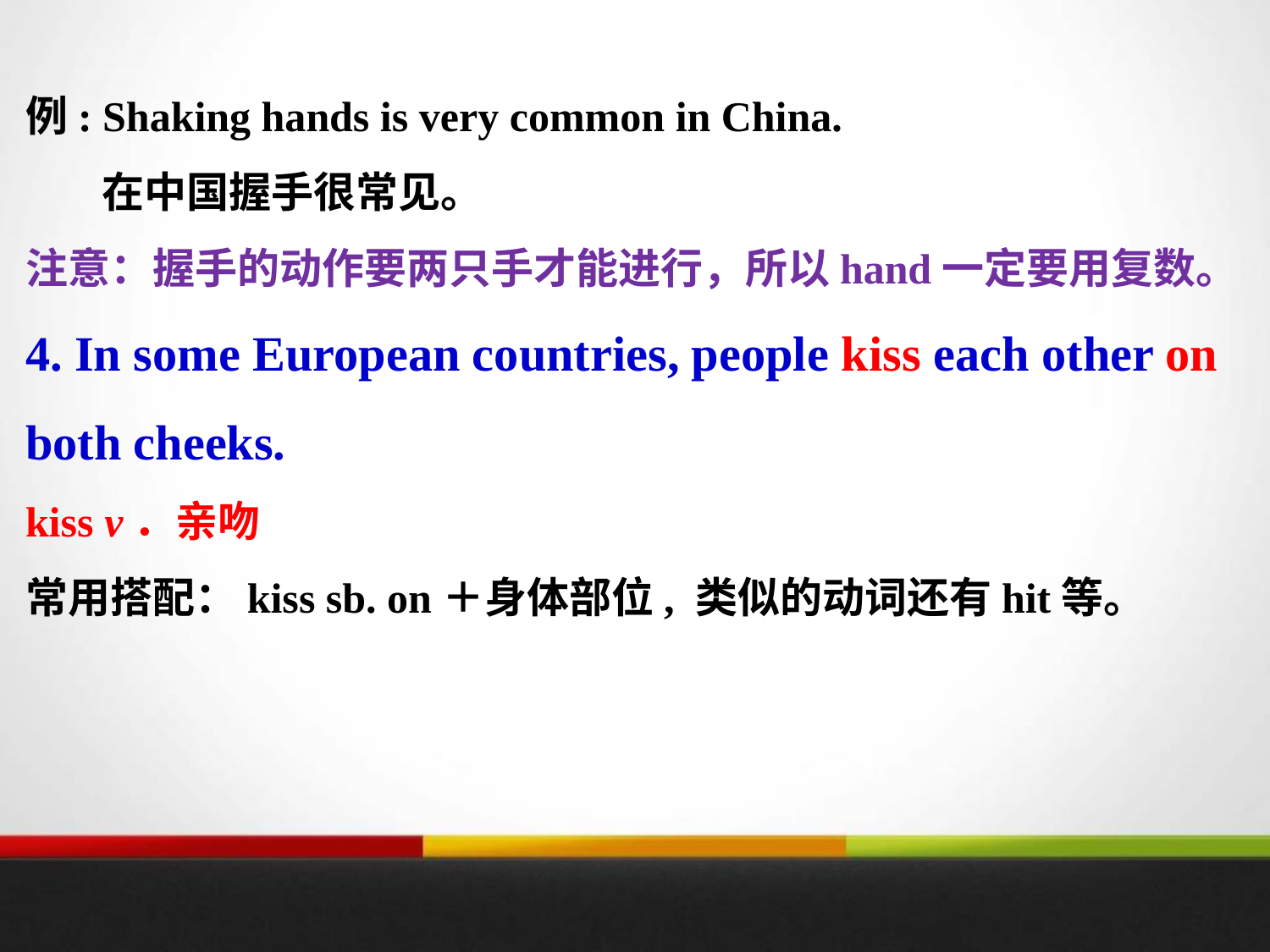

例: Shaking hands is very common in China.
       在中国握手很常见。
注意：握手的动作要两只手才能进行，所以hand一定要用复数。
4. In some European countries, people kiss each other on both cheeks.
kiss v．亲吻
常用搭配：kiss sb. on＋身体部位, 类似的动词还有hit等。